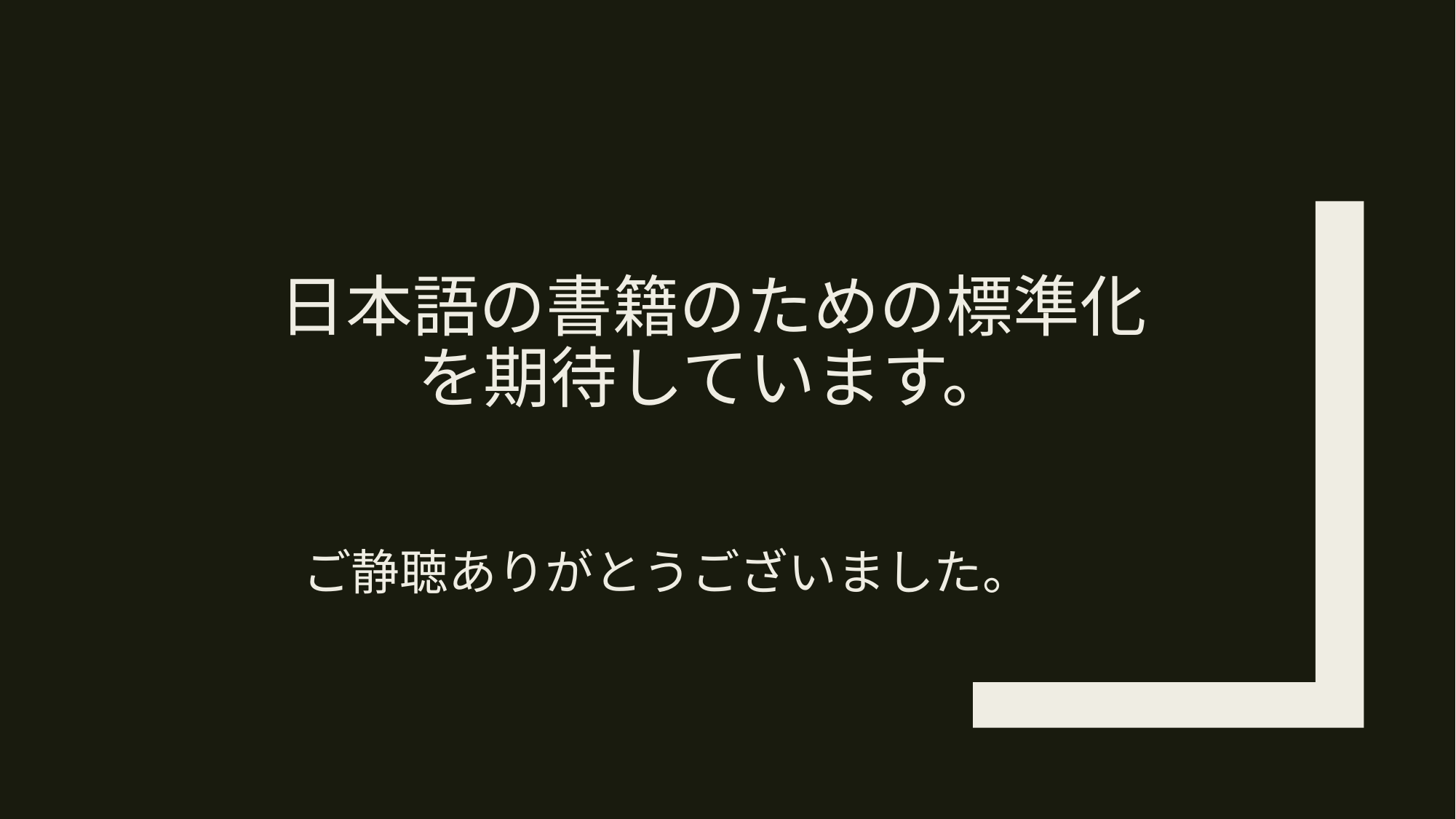

# 日本語の書籍のための標準化 を期待しています。
ご静聴ありがとうございました。